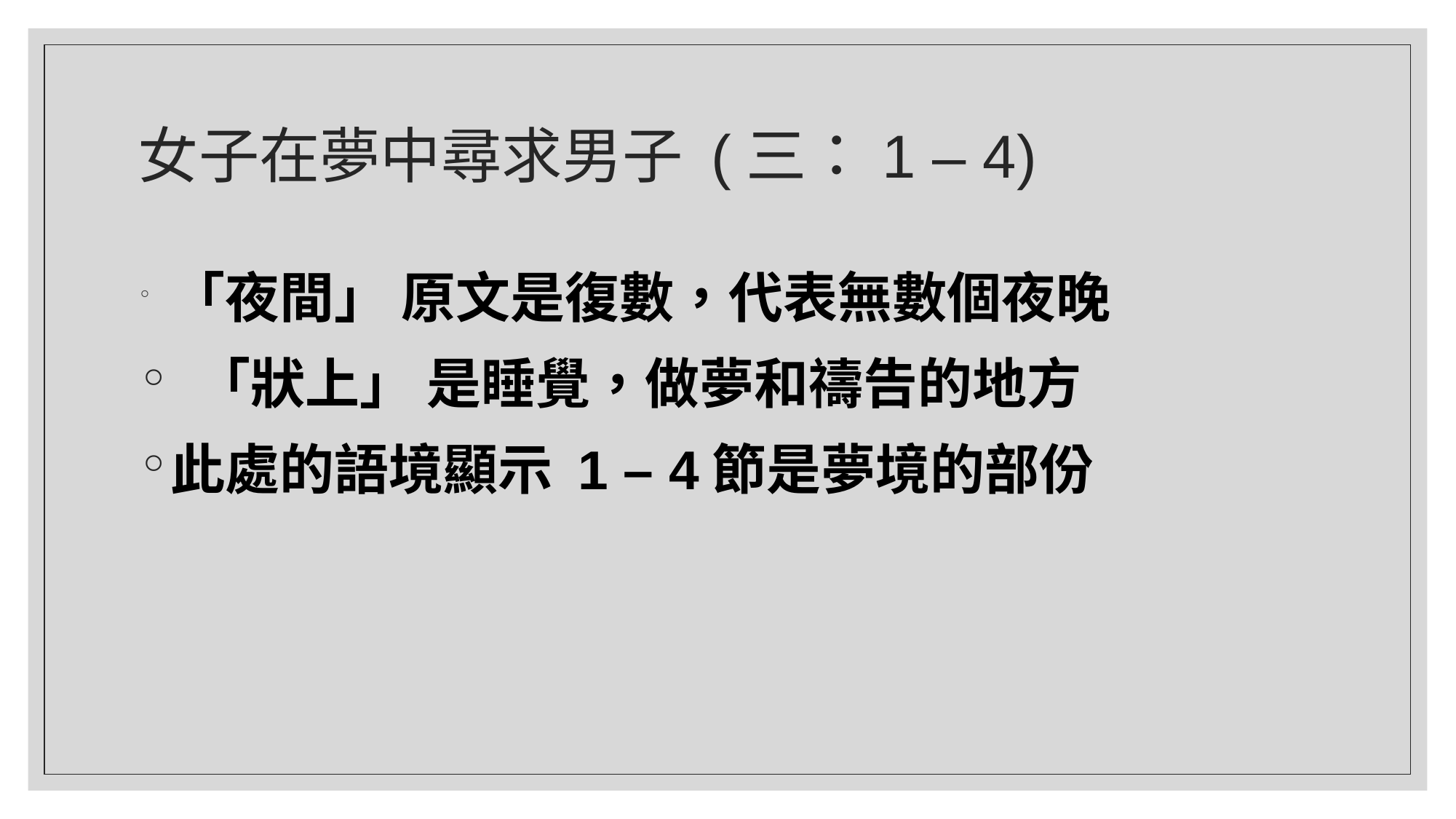

# 女子在夢中尋求男子 (三：1 – 4)
 「夜間」 原文是復數，代表無數個夜晚
 「狀上」 是睡覺，做夢和禱告的地方
此處的語境顯示 1 – 4節是夢境的部份